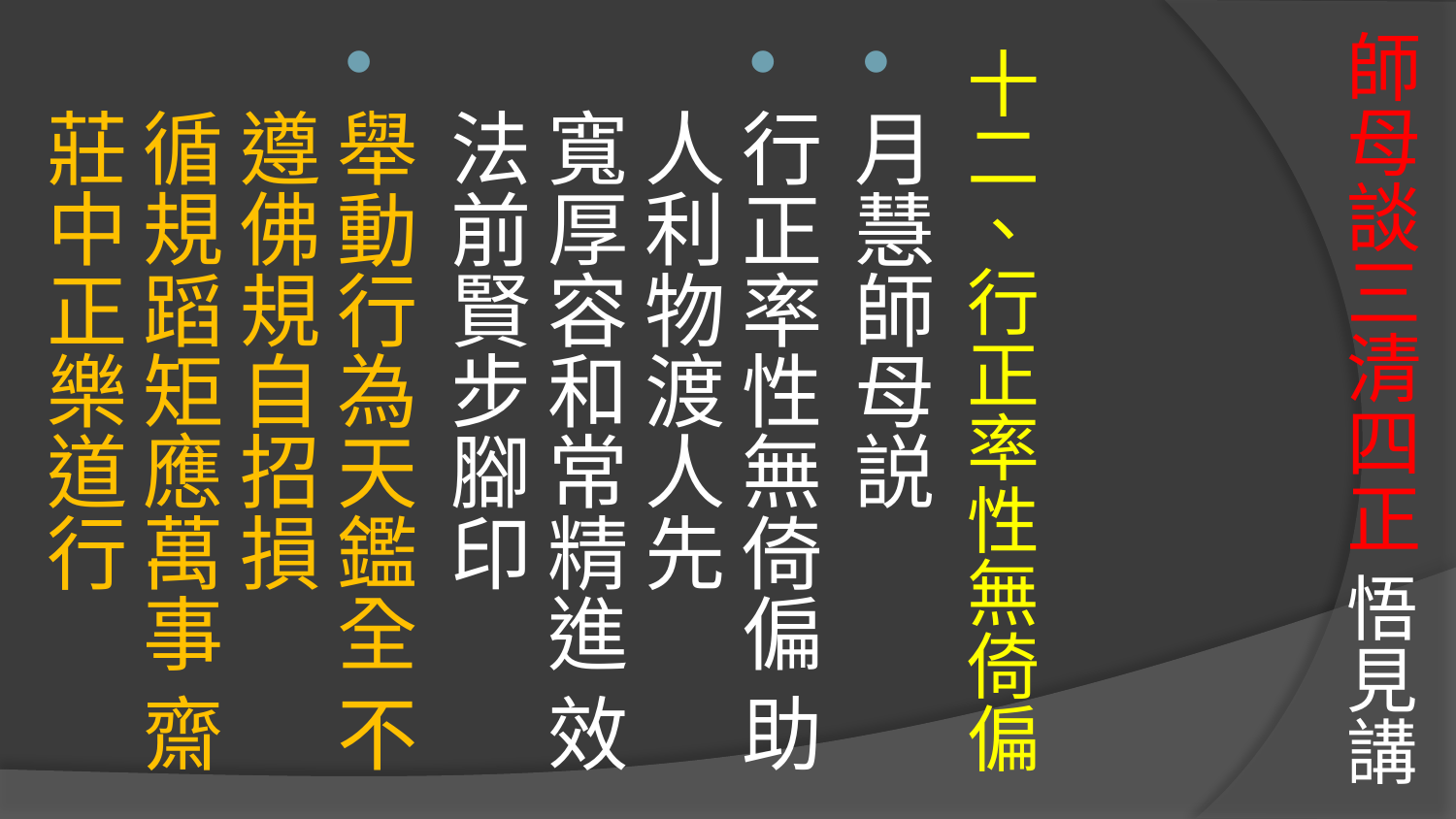

# 師母談三清四正 悟見講
十二、行正率性無倚偏
月慧師母説
行正率性無倚偏 助人利物渡人先
寬厚容和常精進 效法前賢步腳印
舉動行為天鑑全 不遵佛規自招損
循規蹈矩應萬事 齋莊中正樂道行